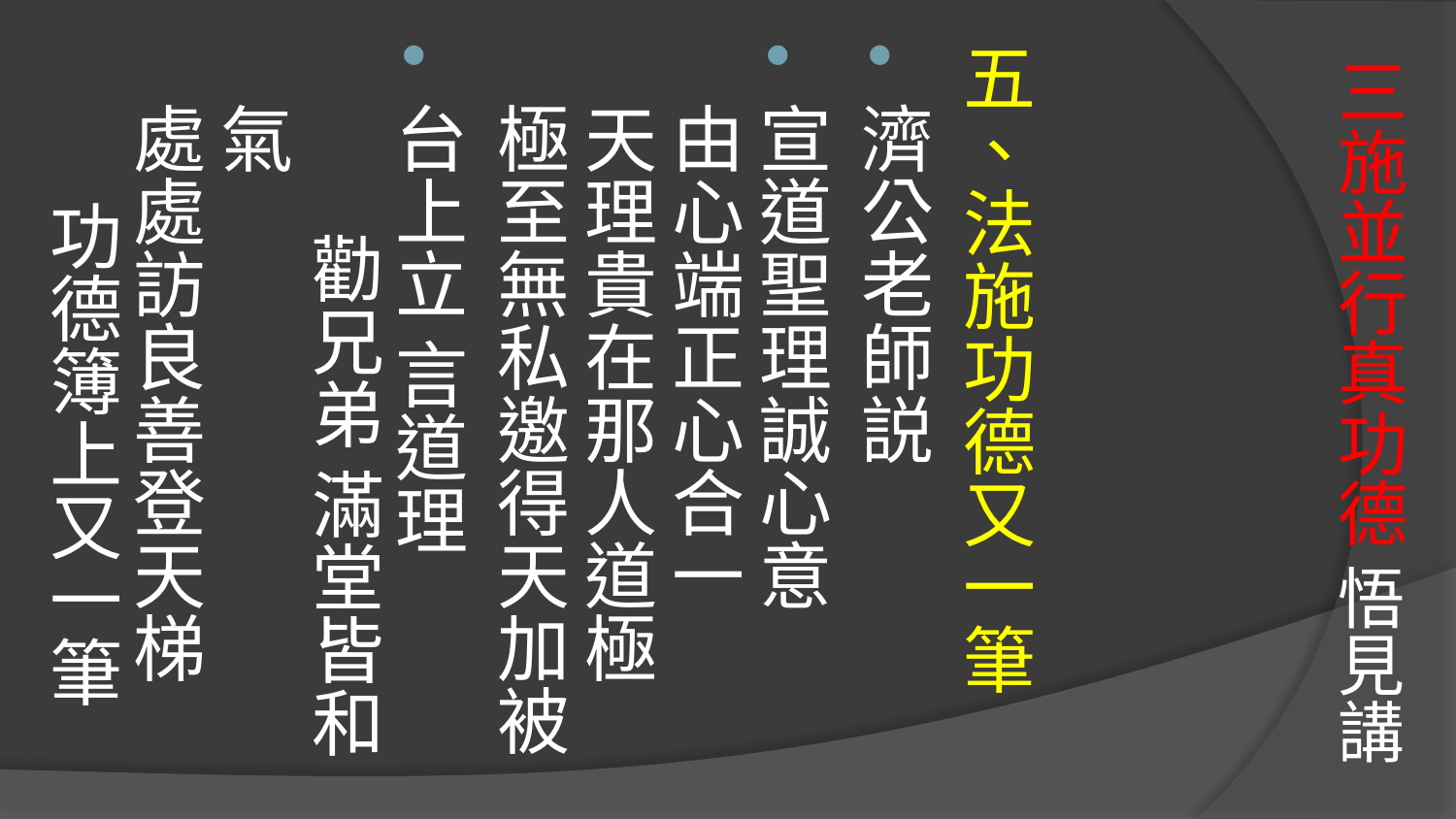

五、法施功德又一筆
濟公老師説
宣道聖理誠心意 
由心端正心合一
天理貴在那人道極
極至無私邀得天加被
台上立 言道理                       勸兄弟 滿堂皆和氣
處處訪良善登天梯             功德簿上又一筆
# 三施並行真功德 悟見講